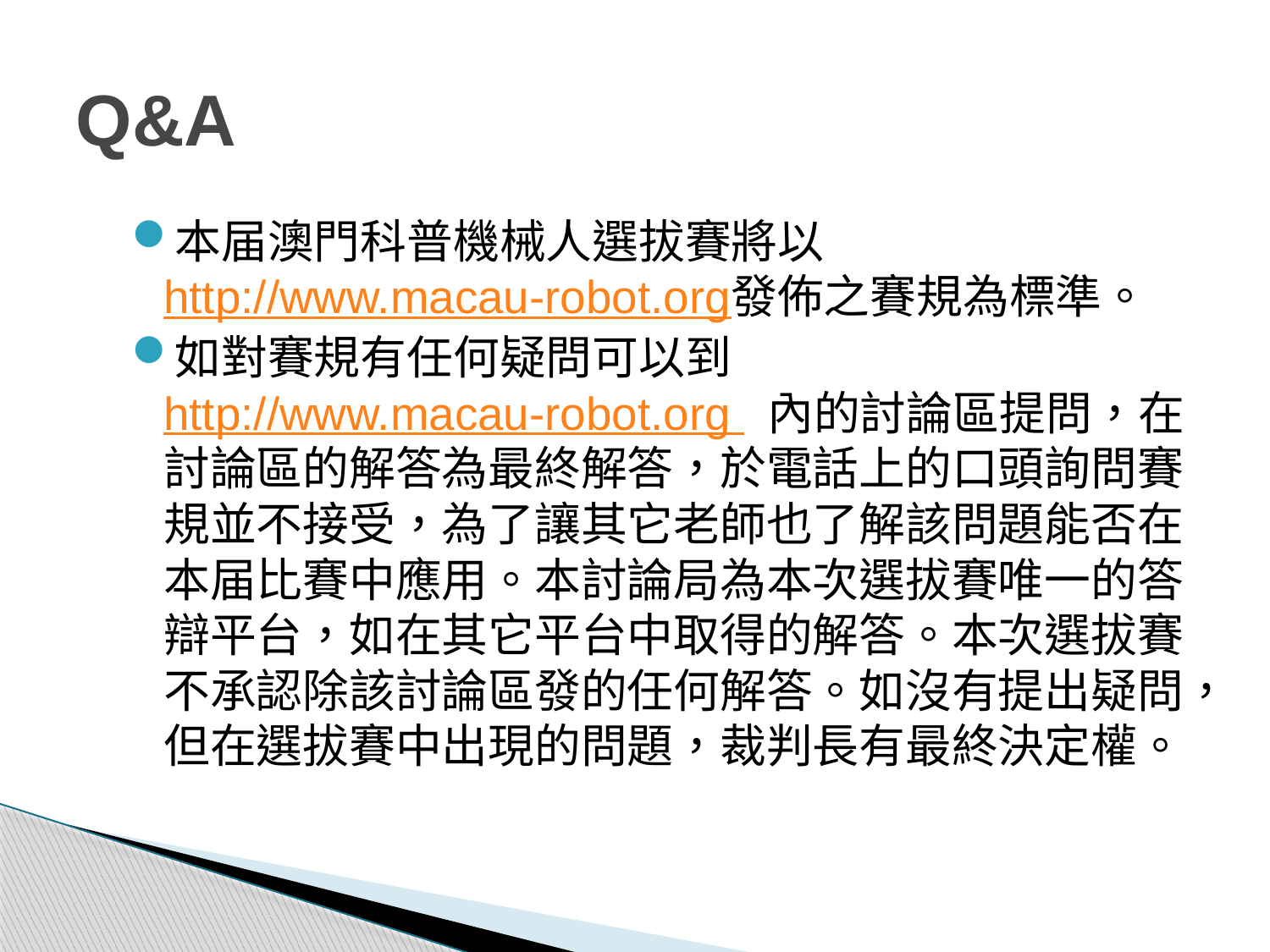

# Q&A
本届澳門科普機械人選拔賽將以http://www.macau-robot.org發佈之賽規為標準。
如對賽規有任何疑問可以到http://www.macau-robot.org  內的討論區提問，在討論區的解答為最終解答，於電話上的口頭詢問賽規並不接受，為了讓其它老師也了解該問題能否在本届比賽中應用。本討論局為本次選拔賽唯一的答辯平台，如在其它平台中取得的解答。本次選拔賽不承認除該討論區發的任何解答。如沒有提出疑問，但在選拔賽中出現的問題，裁判長有最終決定權。